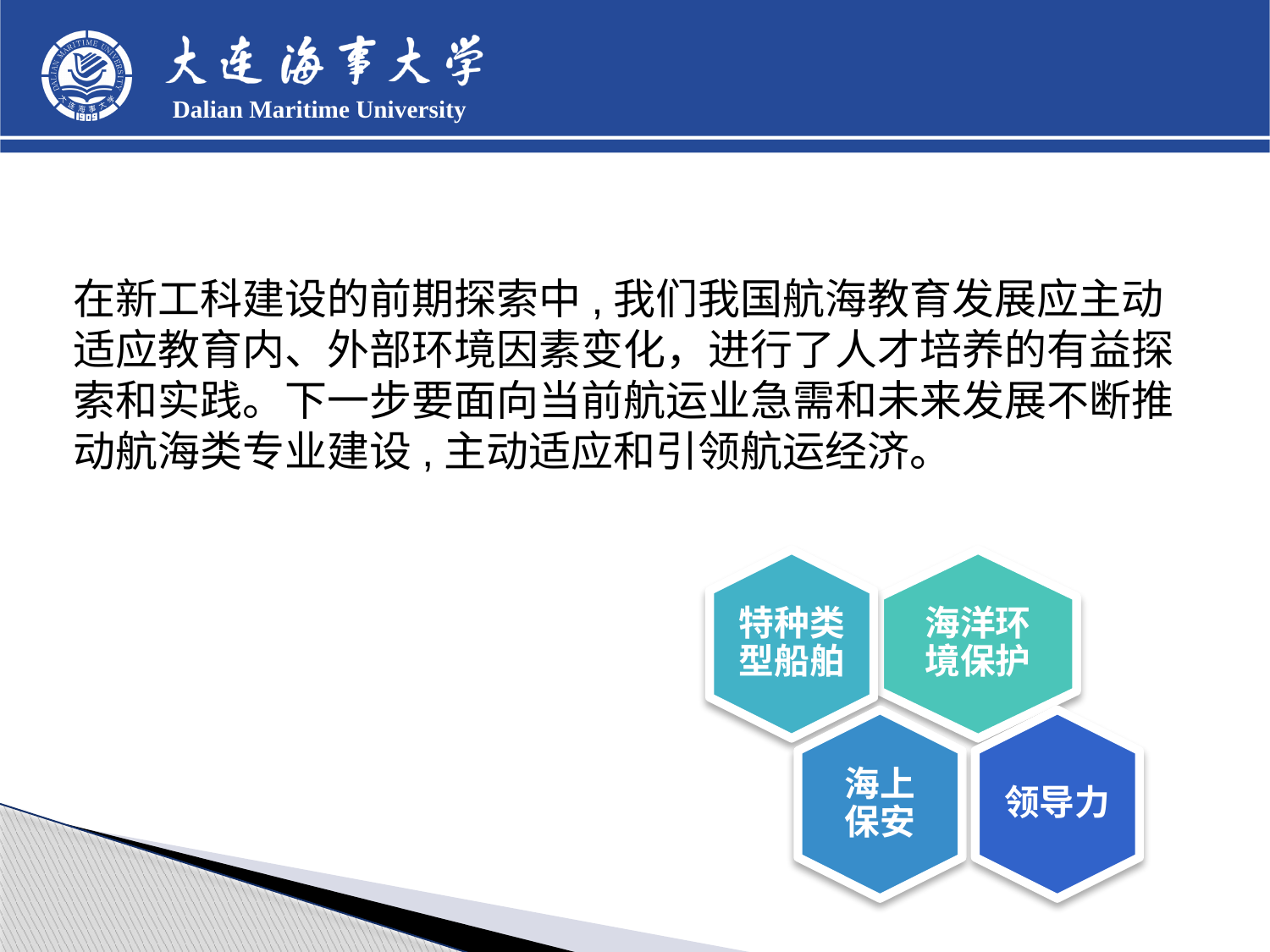

在新工科建设的前期探索中,我们我国航海教育发展应主动适应教育内、外部环境因素变化，进行了人才培养的有益探索和实践。下一步要面向当前航运业急需和未来发展不断推动航海类专业建设,主动适应和引领航运经济。
海洋环境保护
特种类型船舶
海上保安
领导力